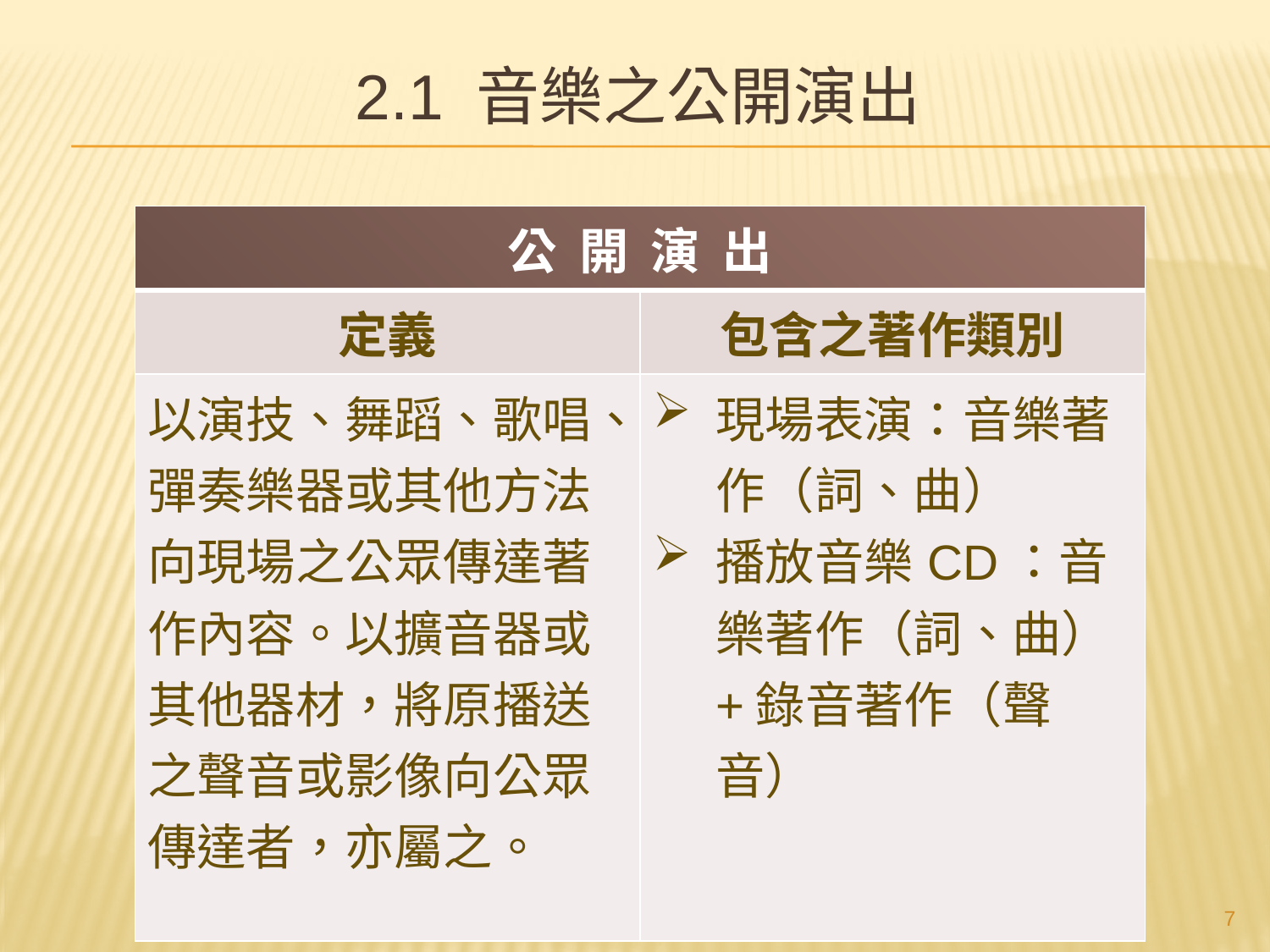

# 2.1 音樂之公開演出
| 公 開 演 出 |  |
| --- | --- |
| 定義 | 包含之著作類別 |
| 以演技、舞蹈、歌唱、彈奏樂器或其他方法向現場之公眾傳達著作內容。以擴音器或其他器材，將原播送之聲音或影像向公眾傳達者，亦屬之。 | 現場表演：音樂著作（詞、曲） 播放音樂CD：音樂著作（詞、曲）+錄音著作（聲音） |
7